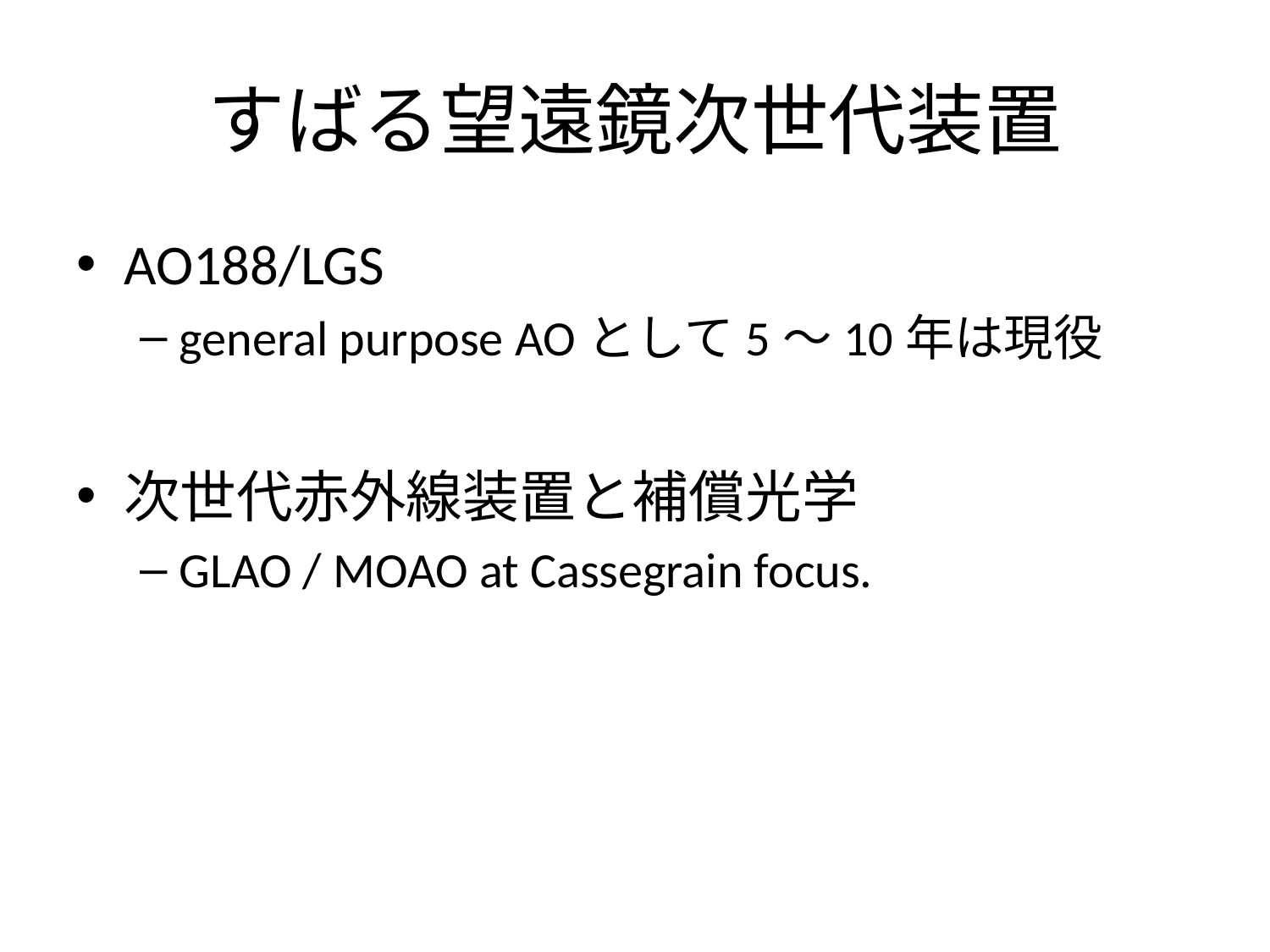

# すばる望遠鏡次世代装置
AO188/LGS
general purpose AOとして5〜10年は現役

次世代赤外線装置と補償光学
GLAO / MOAO at Cassegrain focus.